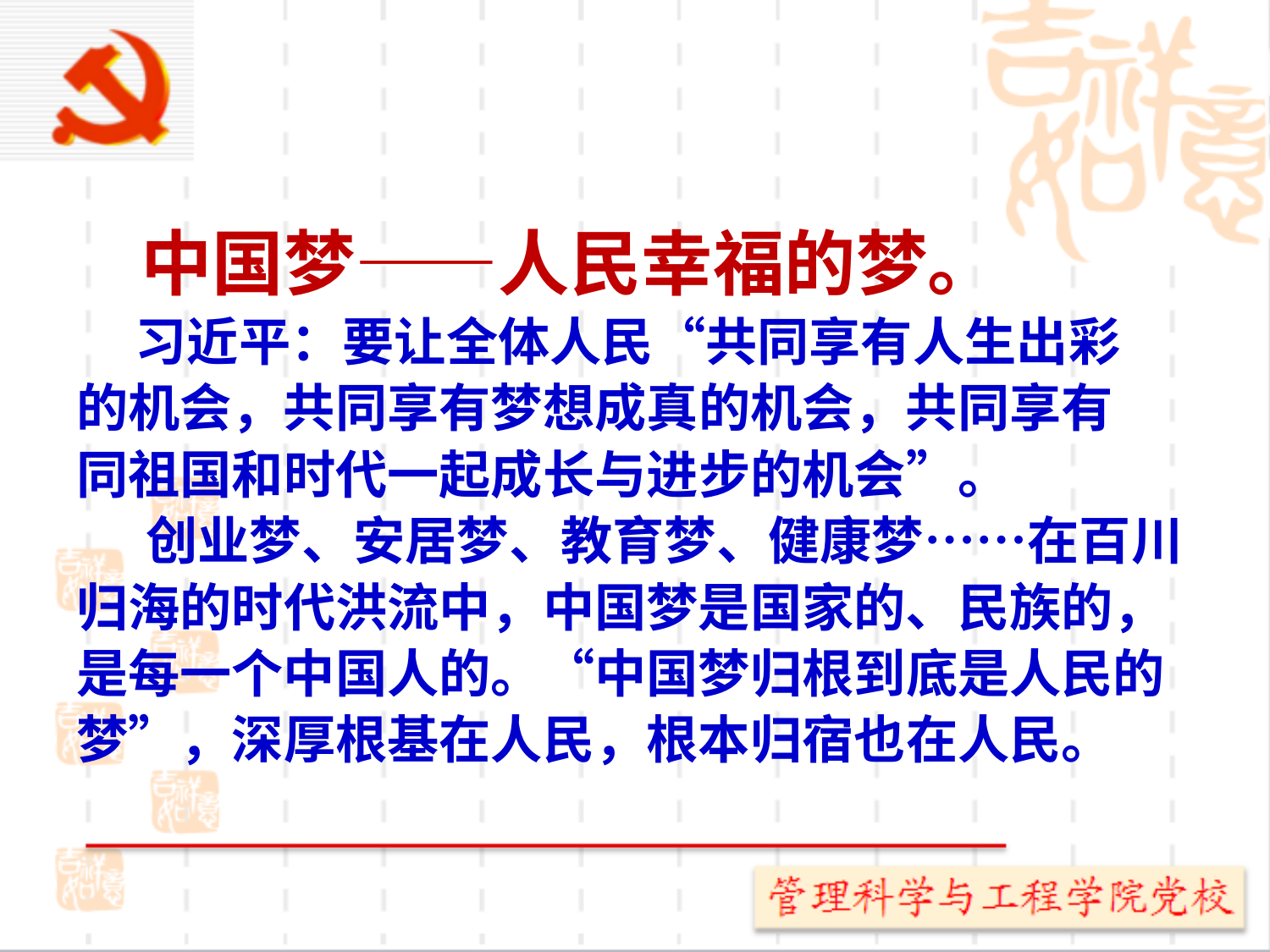

#
   中国梦——人民幸福的梦。
    习近平：要让全体人民“共同享有人生出彩
的机会，共同享有梦想成真的机会，共同享有
同祖国和时代一起成长与进步的机会”。
     创业梦、安居梦、教育梦、健康梦……在百川
归海的时代洪流中，中国梦是国家的、民族的，
是每一个中国人的。“中国梦归根到底是人民的
梦”，深厚根基在人民，根本归宿也在人民。